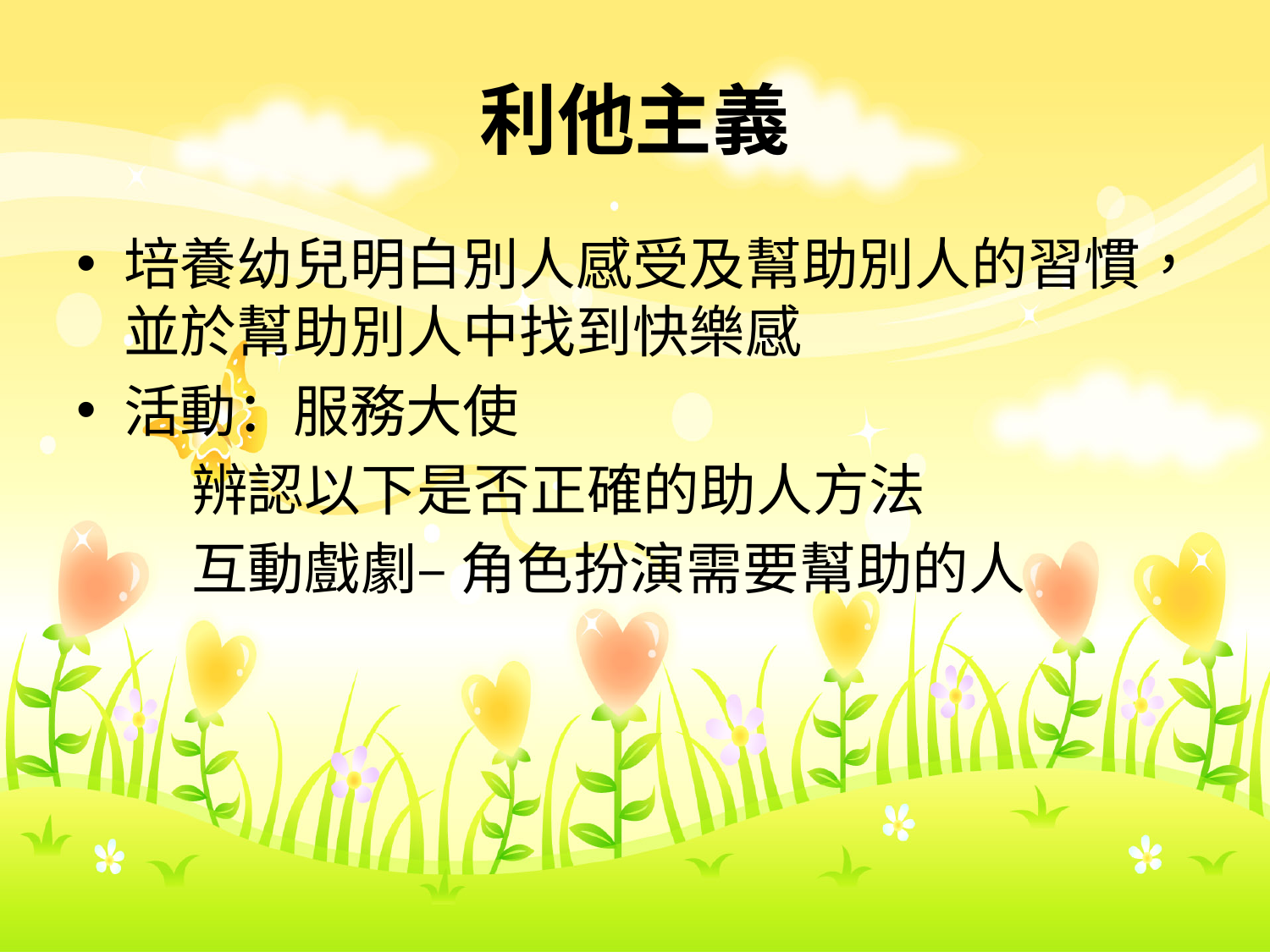

# 利他主義
培養幼兒明白別人感受及幫助別人的習慣，並於幫助別人中找到快樂感
活動：服務大使
        辨認以下是否正確的助人方法
        互動戲劇– 角色扮演需要幫助的人